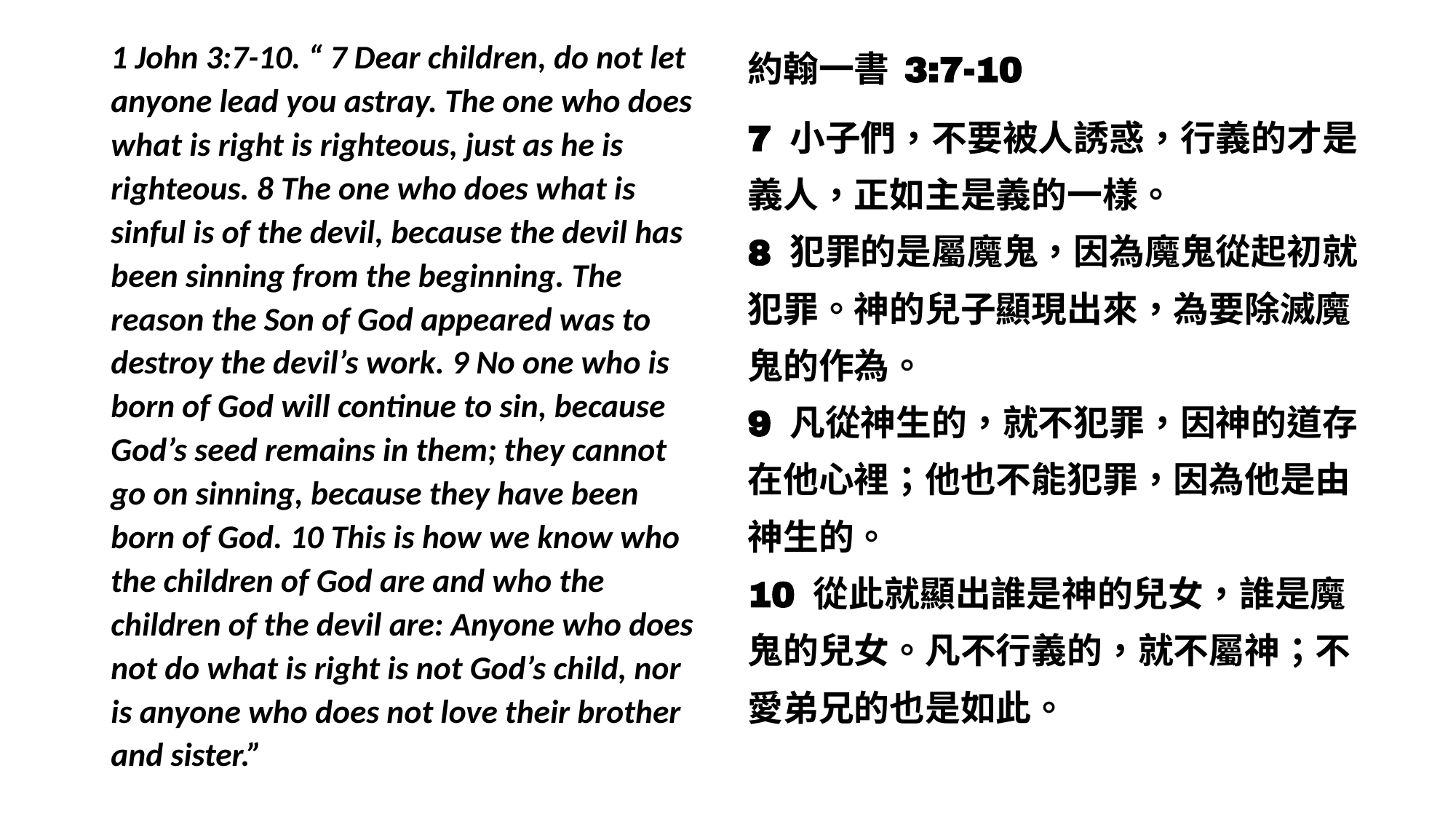

1 John 3:7-10. “ 7 Dear children, do not let anyone lead you astray. The one who does what is right is righteous, just as he is righteous. 8 The one who does what is sinful is of the devil, because the devil has been sinning from the beginning. The reason the Son of God appeared was to destroy the devil’s work. 9 No one who is born of God will continue to sin, because God’s seed remains in them; they cannot go on sinning, because they have been born of God. 10 This is how we know who the children of God are and who the children of the devil are: Anyone who does not do what is right is not God’s child, nor is anyone who does not love their brother and sister.”
約翰一書 3:7-10
7 小子們，不要被人誘惑，行義的才是義人，正如主是義的一樣。
8 犯罪的是屬魔鬼，因為魔鬼從起初就犯罪。神的兒子顯現出來，為要除滅魔鬼的作為。
9 凡從神生的，就不犯罪，因神的道存在他心裡；他也不能犯罪，因為他是由神生的。
10 從此就顯出誰是神的兒女，誰是魔鬼的兒女。凡不行義的，就不屬神；不愛弟兄的也是如此。